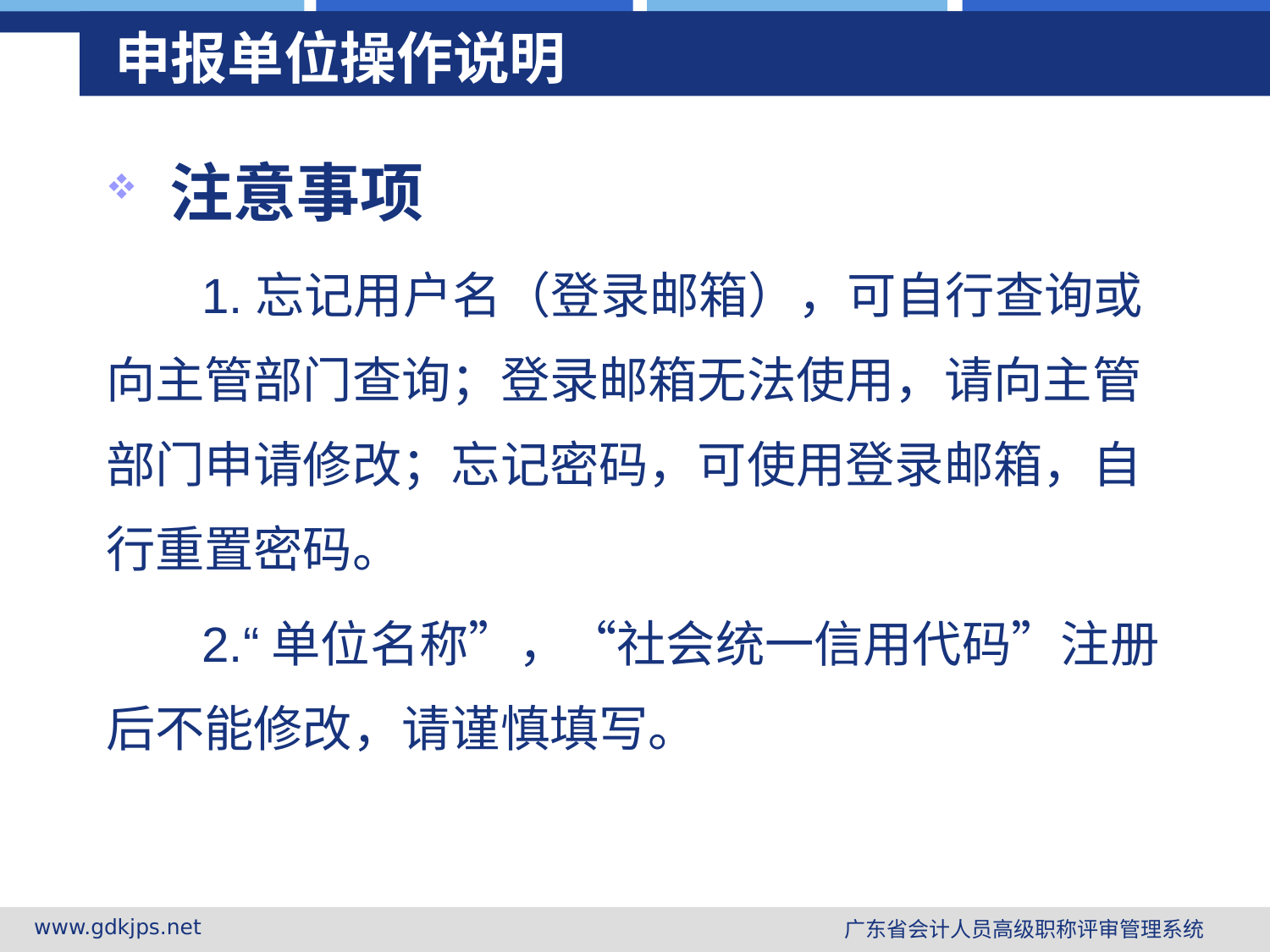

# 申报单位操作说明
 注意事项
       1.忘记用户名（登录邮箱），可自行查询或向主管部门查询；登录邮箱无法使用，请向主管部门申请修改；忘记密码，可使用登录邮箱，自行重置密码。
       2.“单位名称”，“社会统一信用代码”注册后不能修改，请谨慎填写。

www.gdkjps.net
广东省会计人员高级职称评审管理系统